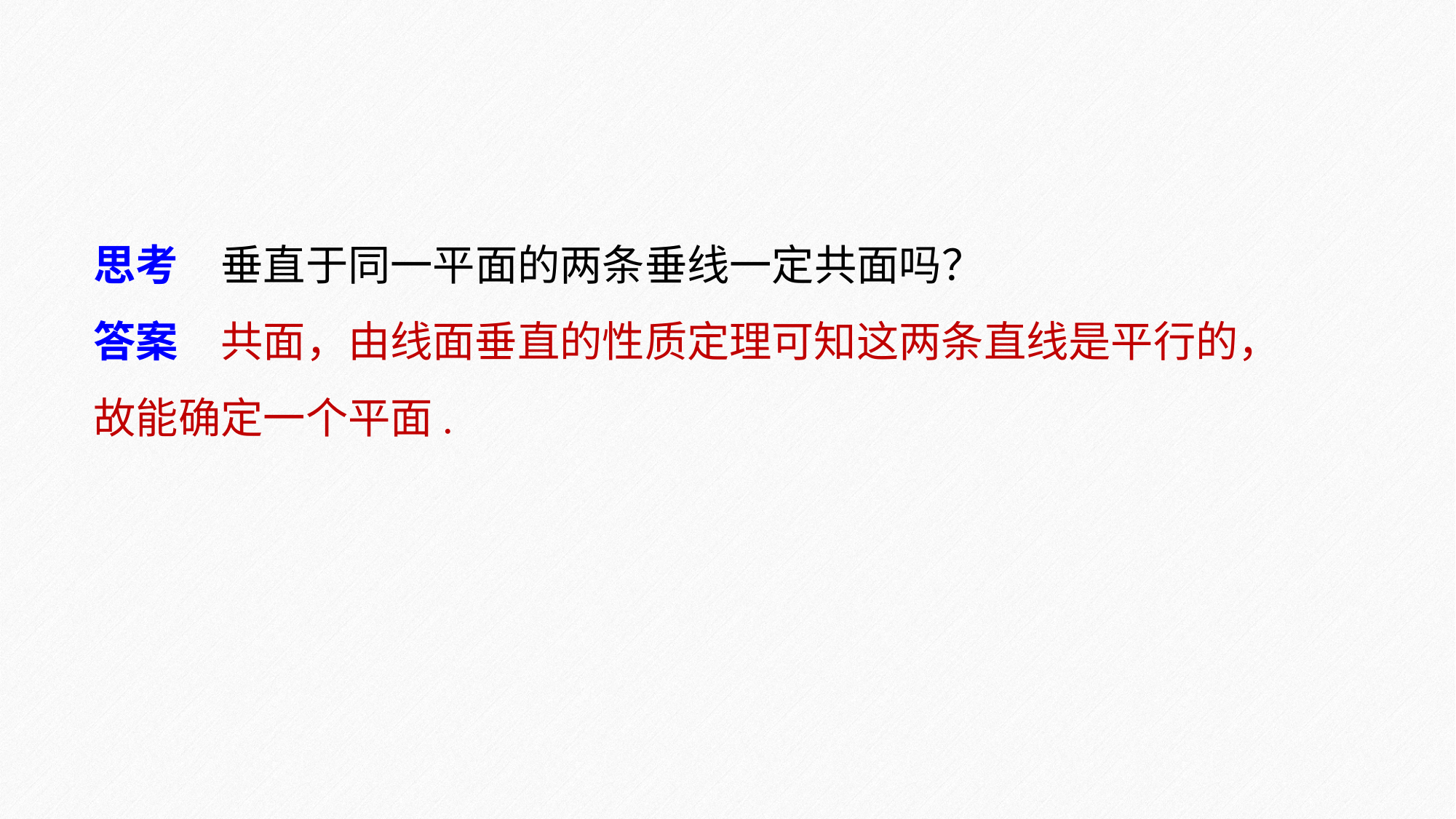

思考　垂直于同一平面的两条垂线一定共面吗？
答案　共面，由线面垂直的性质定理可知这两条直线是平行的，故能确定一个平面.